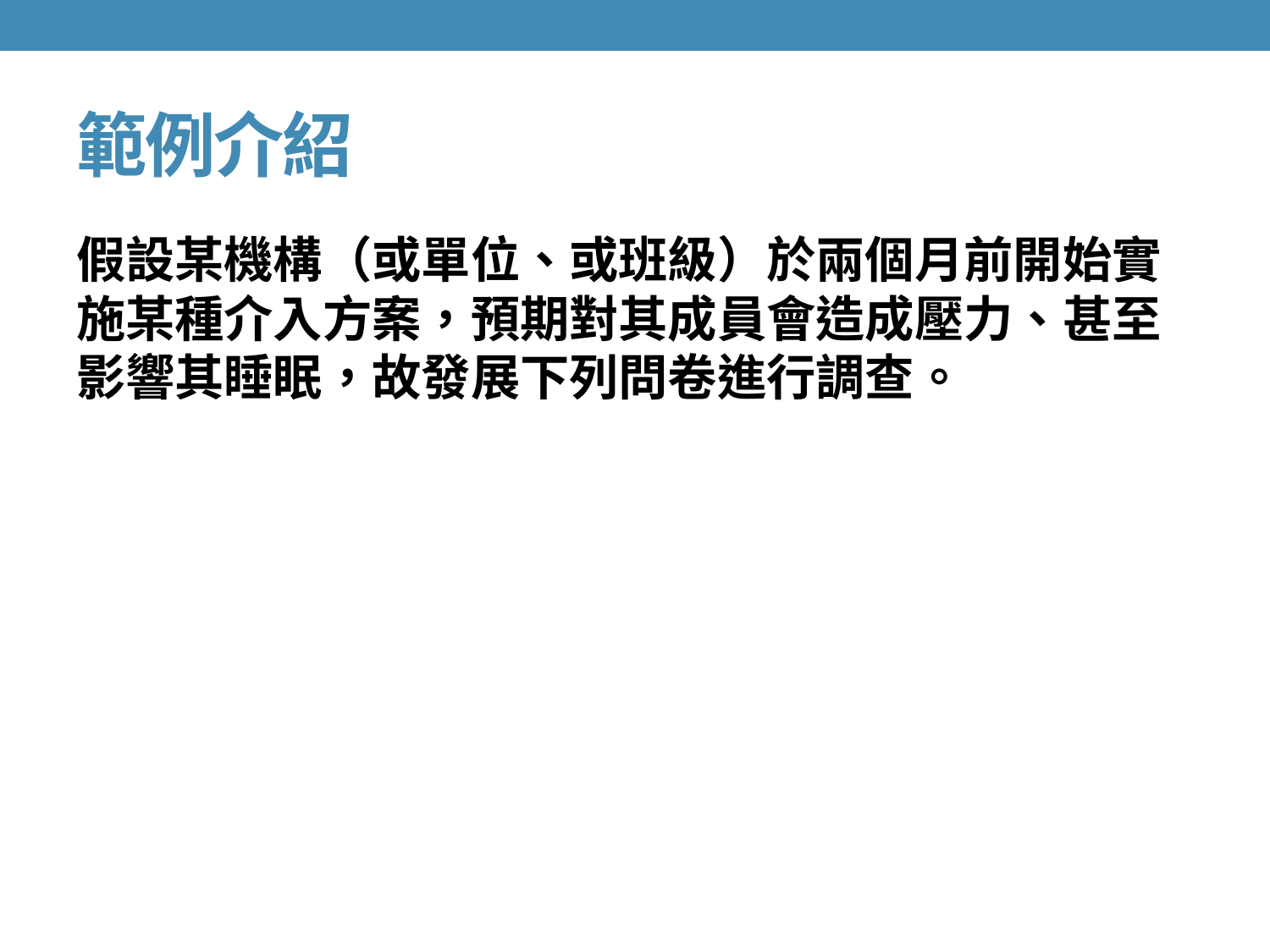

# 範例介紹
假設某機構（或單位、或班級）於兩個月前開始實施某種介入方案，預期對其成員會造成壓力、甚至影響其睡眠，故發展下列問卷進行調查。